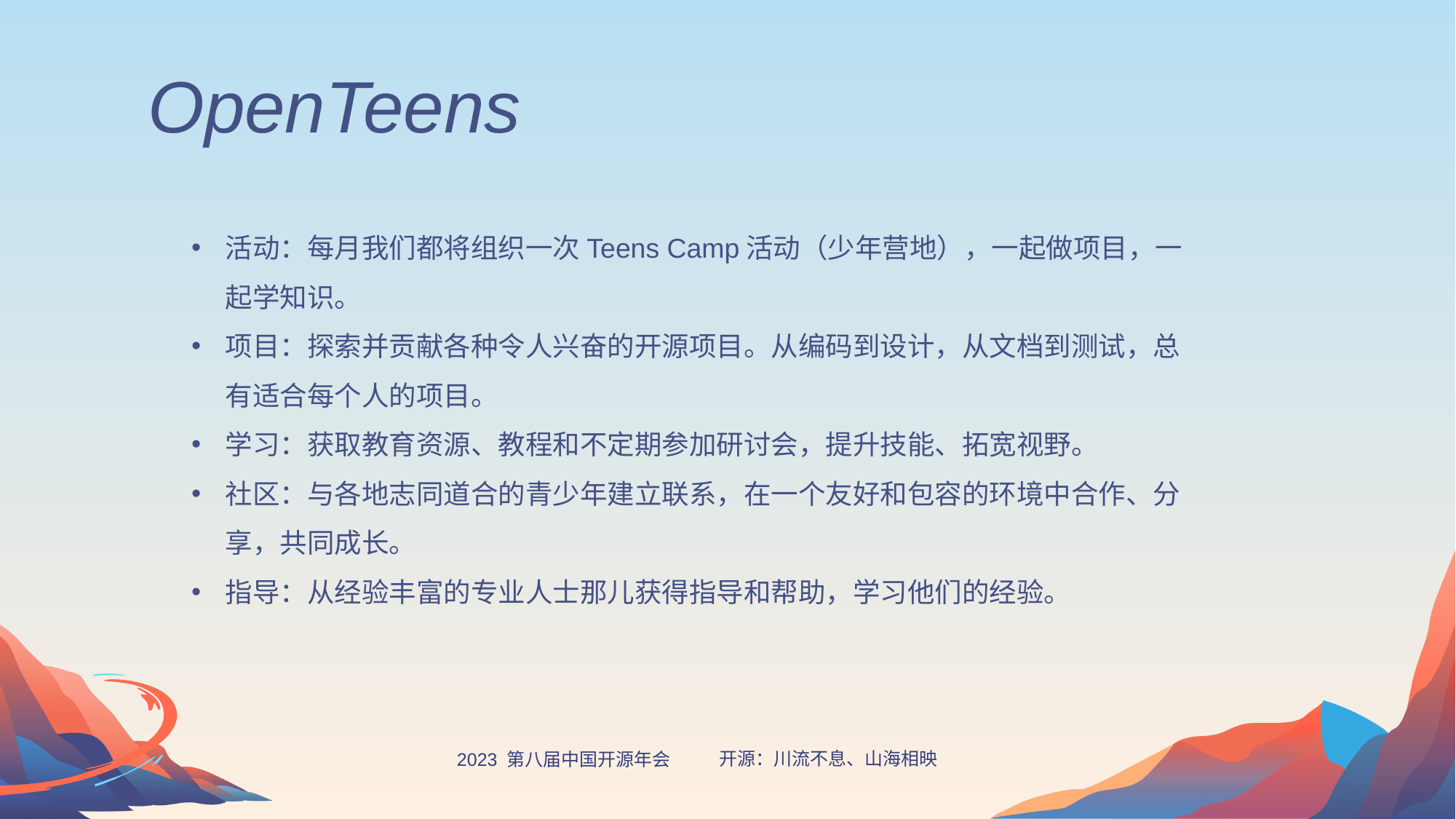

OpenTeens
活动：每月我们都将组织一次Teens Camp活动（少年营地），一起做项目，一起学知识。
项目：探索并贡献各种令人兴奋的开源项目。从编码到设计，从文档到测试，总有适合每个人的项目。
学习：获取教育资源、教程和不定期参加研讨会，提升技能、拓宽视野。
社区：与各地志同道合的青少年建立联系，在一个友好和包容的环境中合作、分享，共同成长。
指导：从经验丰富的专业人士那儿获得指导和帮助，学习他们的经验。